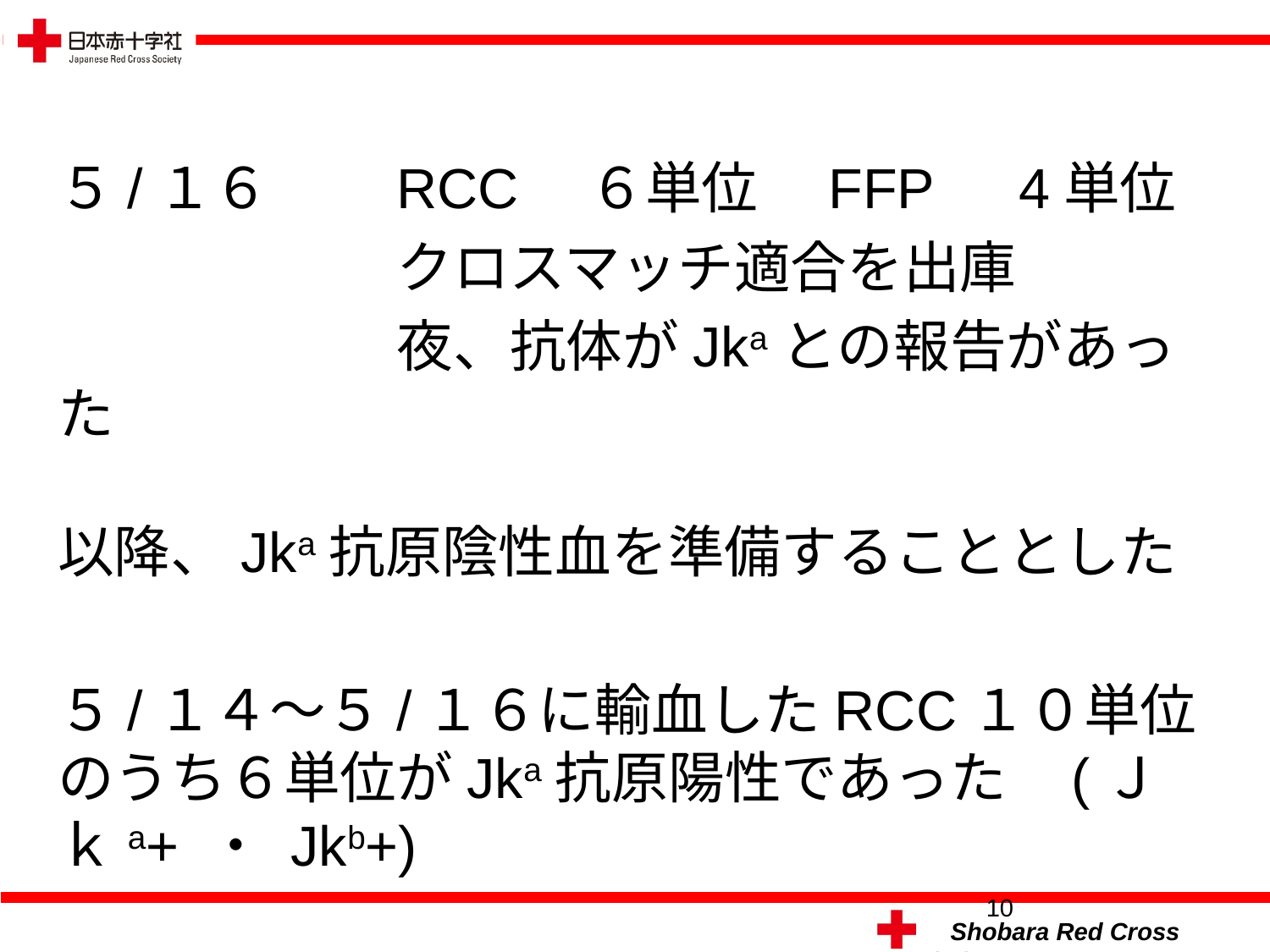

５/１６　　RCC　６単位　FFP　4単位
　　　　　　クロスマッチ適合を出庫
　　　　　　夜、抗体がJkaとの報告があった

以降、Jka抗原陰性血を準備することとした

５/１４～５/１６に輸血したRCC１０単位のうち６単位がJka抗原陽性であった    (Ｊｋa+ ・ Jkb+)
10